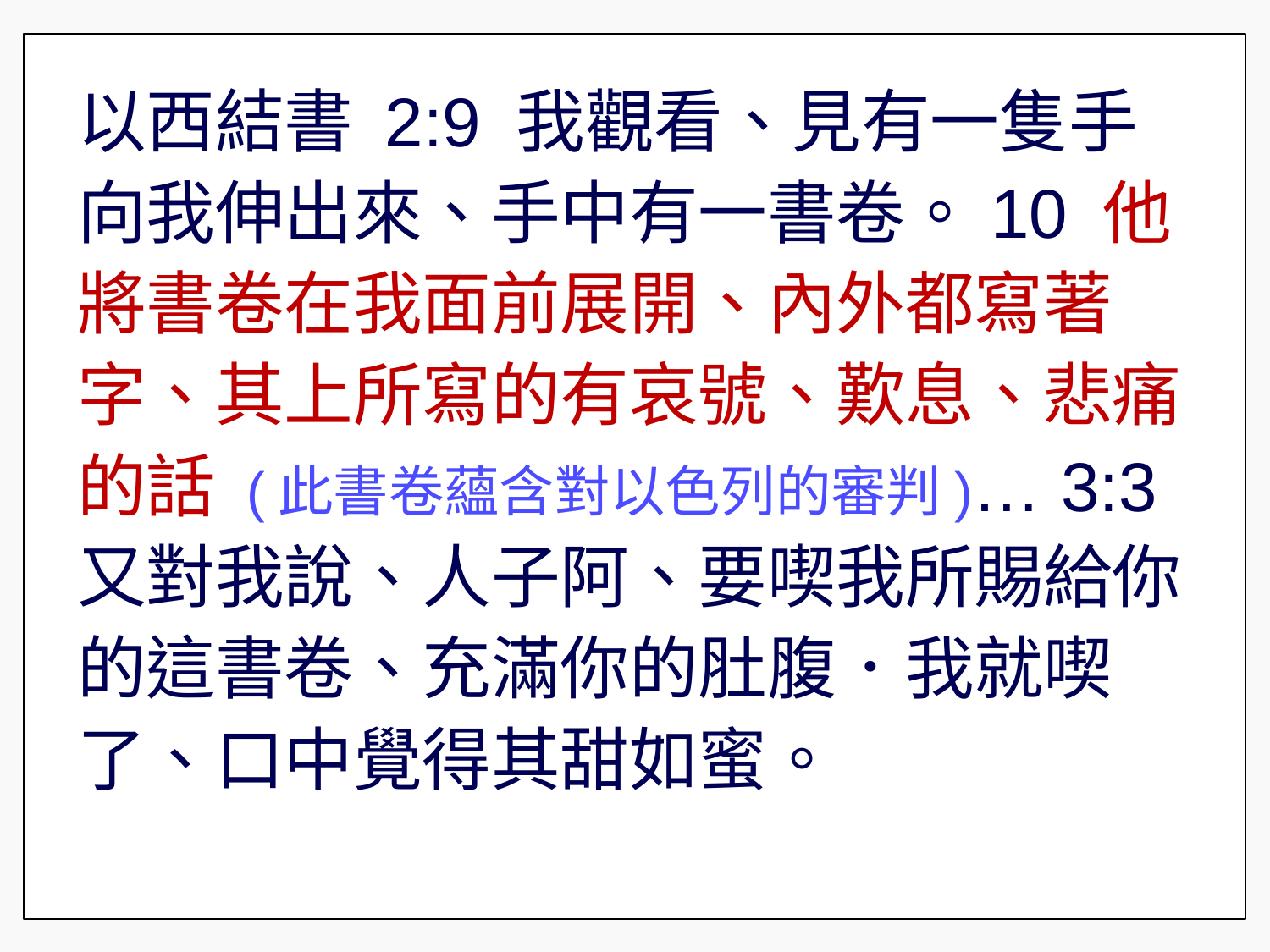

以西結書 2:9 我觀看、見有一隻手向我伸出來、手中有一書卷。10 他將書卷在我面前展開、內外都寫著字、其上所寫的有哀號、歎息、悲痛的話 (此書卷蘊含對以色列的審判)… 3:3 又對我說、人子阿、要喫我所賜給你的這書卷、充滿你的肚腹．我就喫了、口中覺得其甜如蜜。